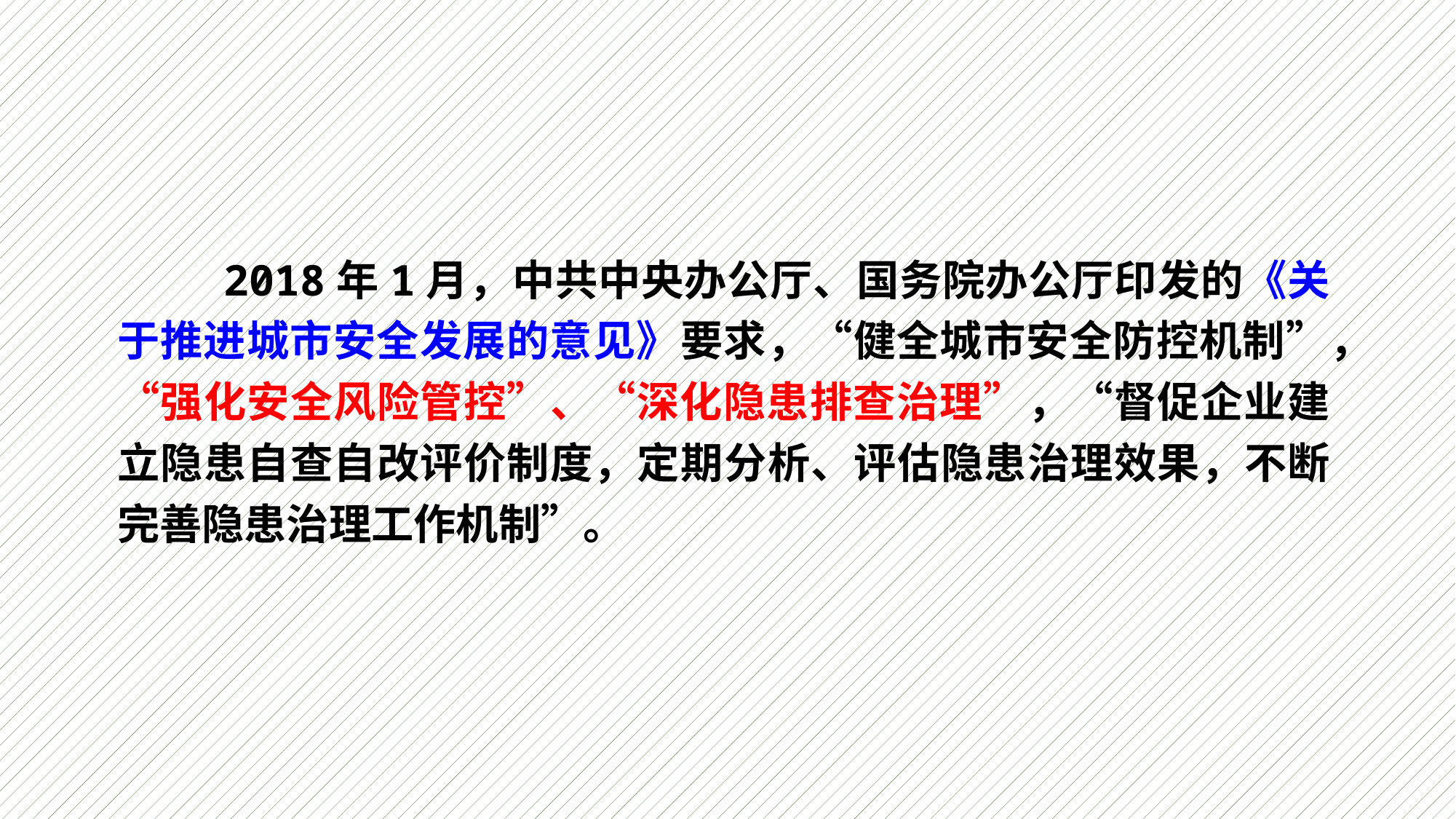

2018年1月，中共中央办公厅、国务院办公厅印发的《关于推进城市安全发展的意见》要求，“健全城市安全防控机制”，“强化安全风险管控”、“深化隐患排查治理”，“督促企业建立隐患自查自改评价制度，定期分析、评估隐患治理效果，不断完善隐患治理工作机制”。